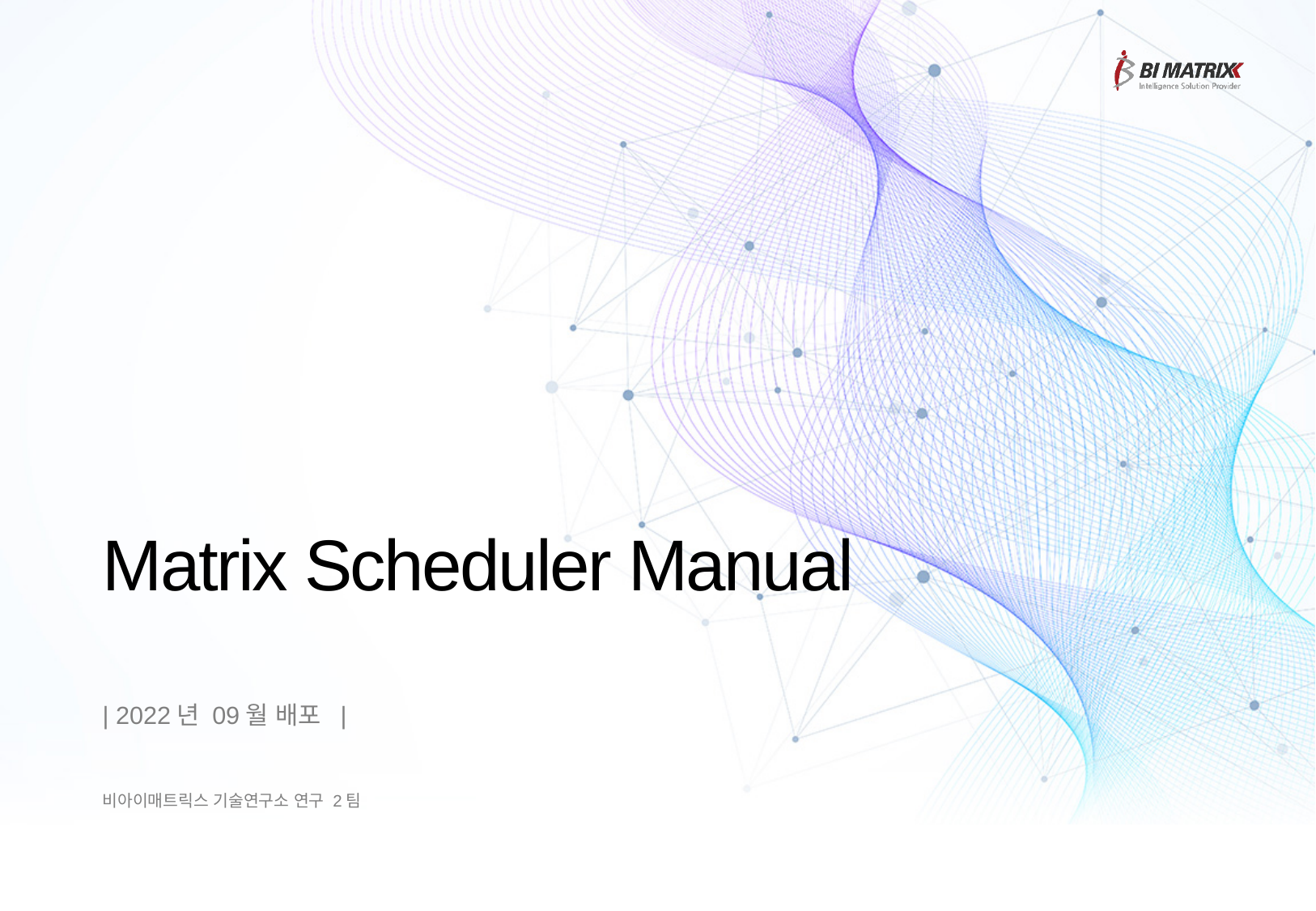

# Matrix Scheduler Manual
| 2022년 09월 배포  |
비아이매트릭스 기술연구소 연구 2팀